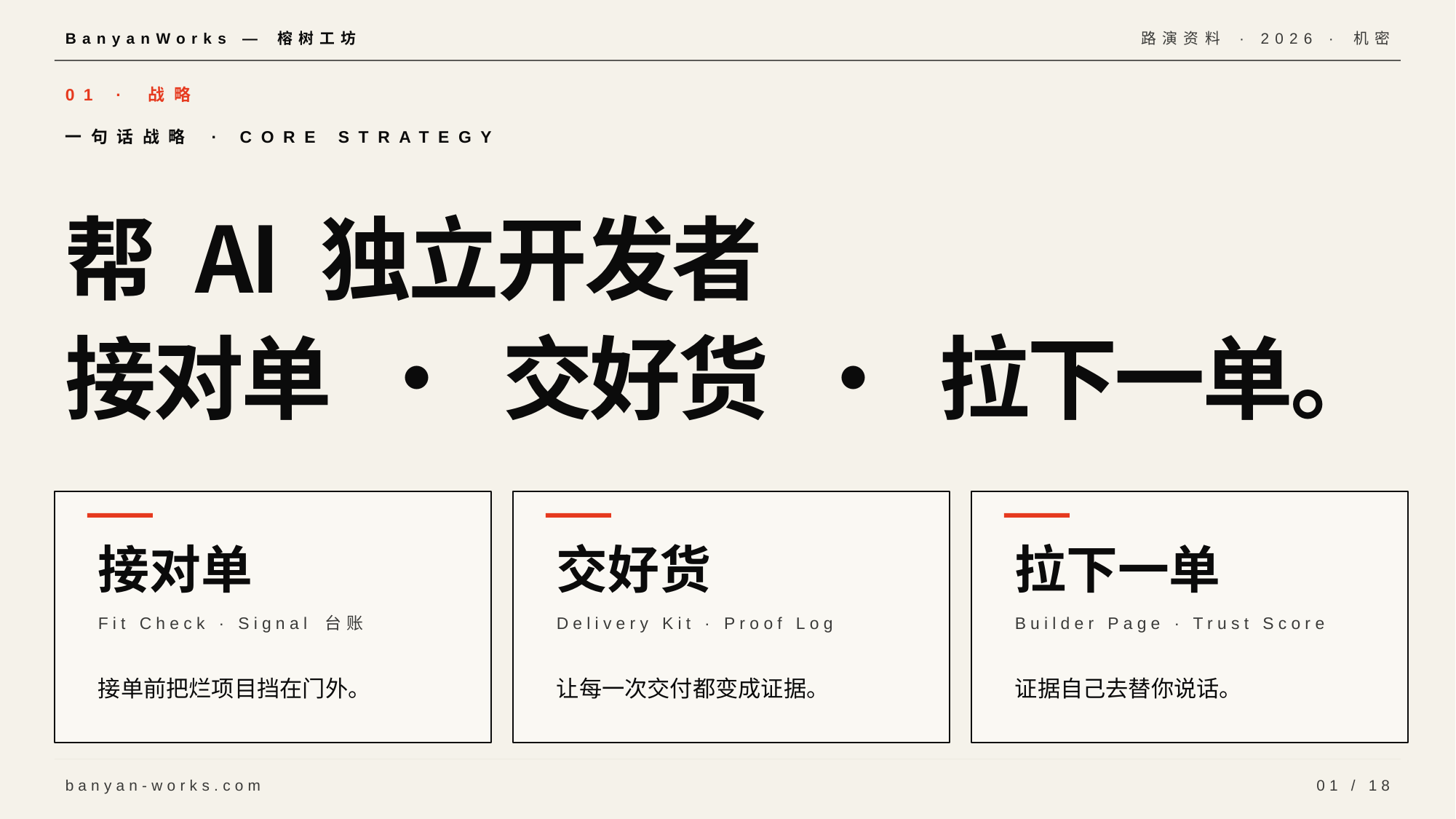

BanyanWorks — 榕树工坊
路演资料 · 2026 · 机密

01 · 战略
一句话战略 · CORE STRATEGY
帮 AI 独立开发者
接对单 · 交好货 · 拉下一单。

接对单
交好货
拉下一单
Fit Check · Signal 台账
Delivery Kit · Proof Log
Builder Page · Trust Score
接单前把烂项目挡在门外。
让每一次交付都变成证据。
证据自己去替你说话。

banyan-works.com
01 / 18